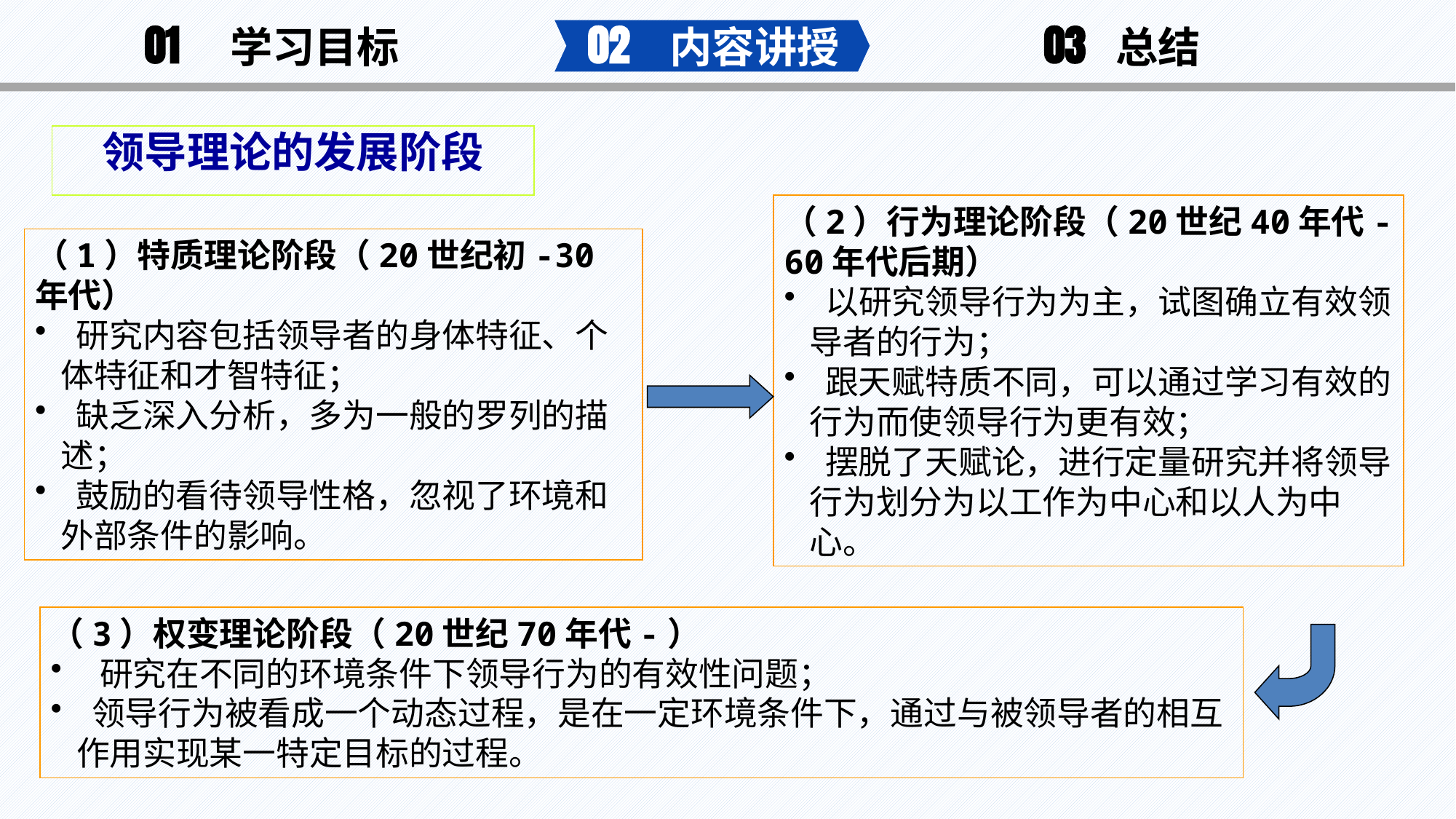

02   内容讲授
03  总结
01    学习目标

领导理论的发展阶段
（2）行为理论阶段（20世纪40年代-60年代后期）
 以研究领导行为为主，试图确立有效领导者的行为；
 跟天赋特质不同，可以通过学习有效的行为而使领导行为更有效；
 摆脱了天赋论，进行定量研究并将领导行为划分为以工作为中心和以人为中心。
（1）特质理论阶段（20世纪初-30年代）
 研究内容包括领导者的身体特征、个体特征和才智特征；
 缺乏深入分析，多为一般的罗列的描述；
 鼓励的看待领导性格，忽视了环境和外部条件的影响。

（3）权变理论阶段（20世纪70年代-）
  研究在不同的环境条件下领导行为的有效性问题；
 领导行为被看成一个动态过程，是在一定环境条件下，通过与被领导者的相互作用实现某一特定目标的过程。